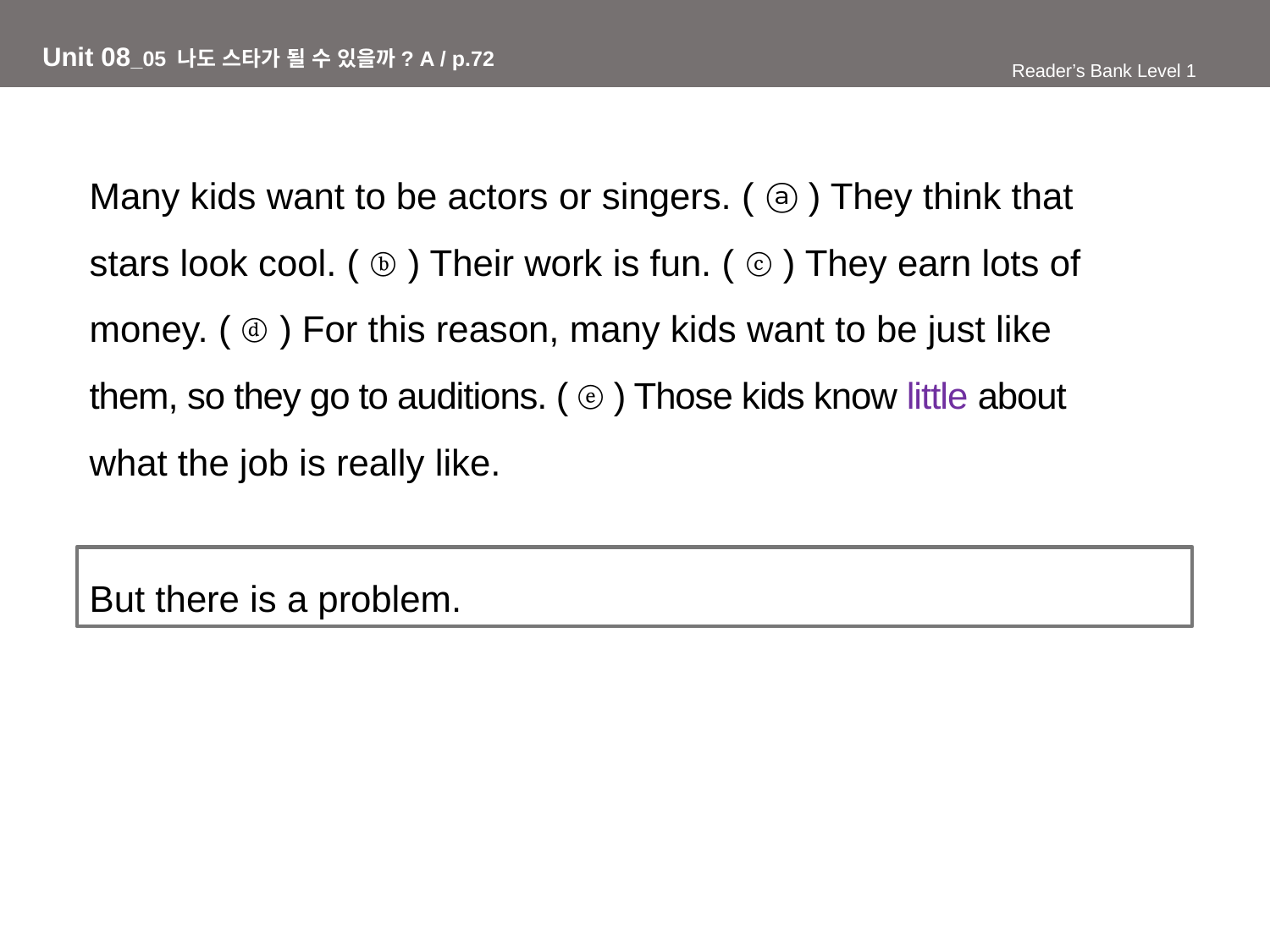

# Unit 08_05 나도 스타가 될 수 있을까? A / p.72
Reader’s Bank Level 1

Many kids want to be actors or singers. ( ⓐ ) They think that
stars look cool. ( ⓑ ) Their work is fun. ( ⓒ ) They earn lots of
money. ( ⓓ ) For this reason, many kids want to be just like
them, so they go to auditions. ( ⓔ ) Those kids know little about
what the job is really like.
But there is a problem.